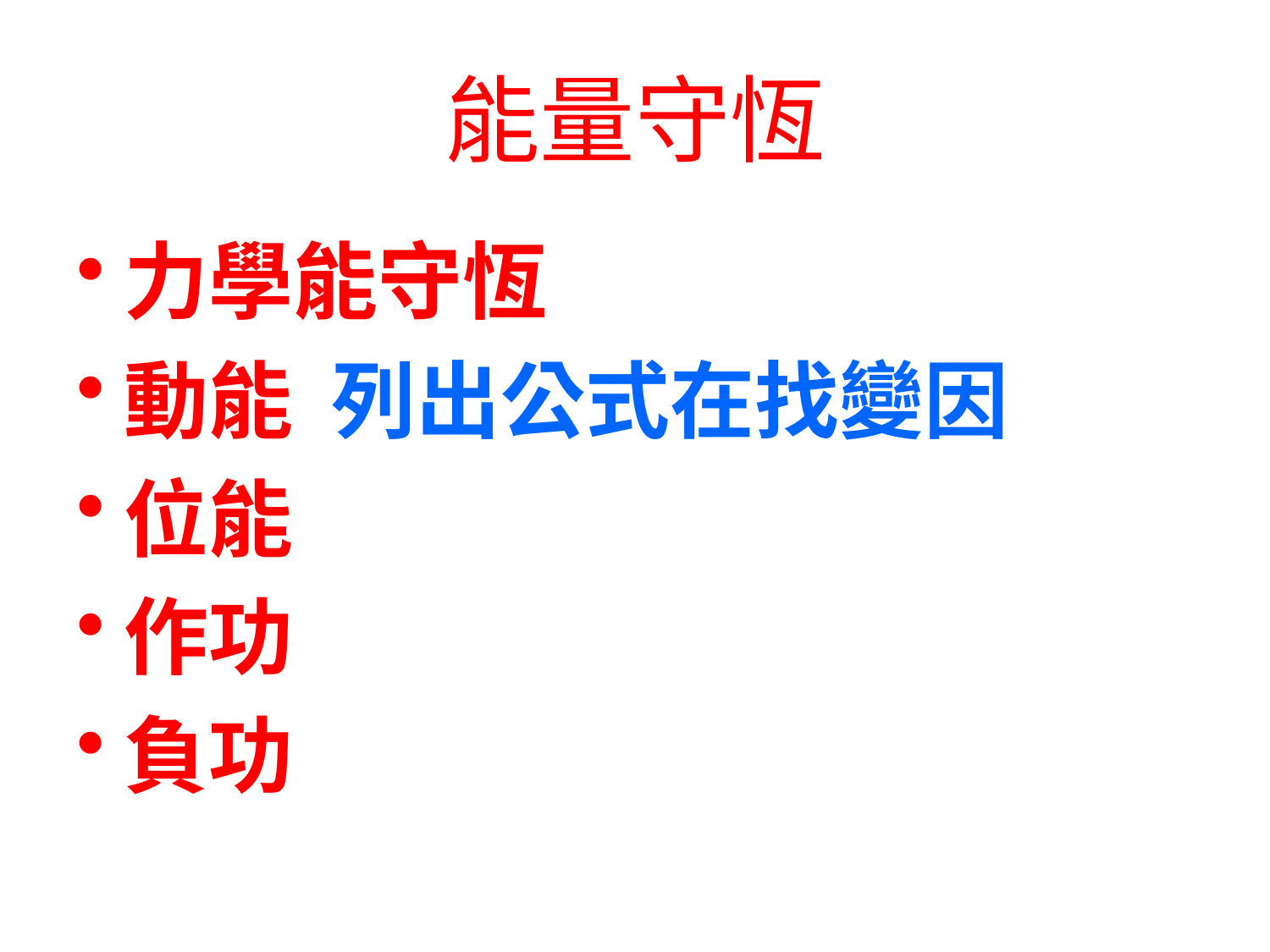

# 能量守恆
力學能守恆
動能  列出公式在找變因
位能
作功
負功